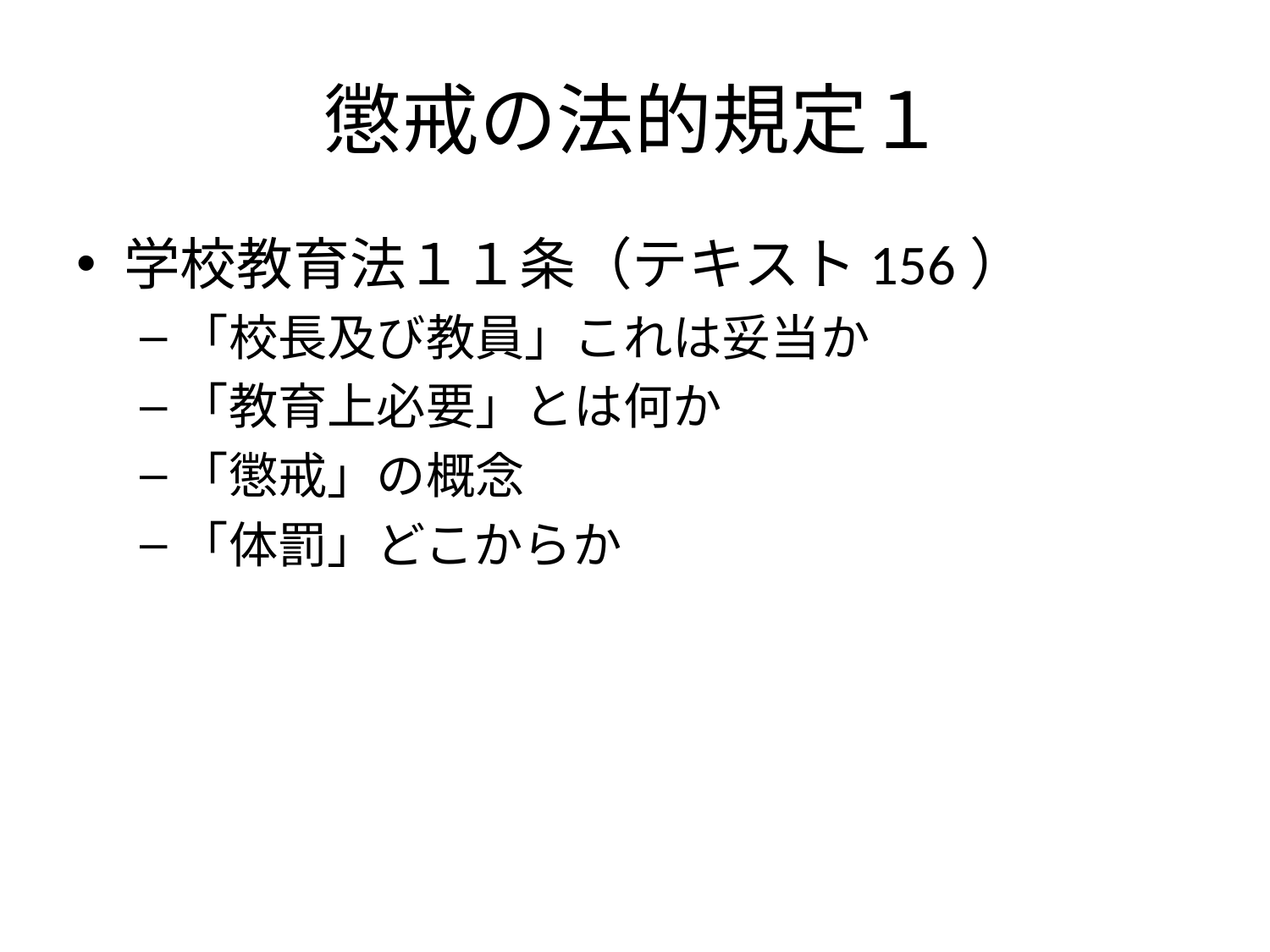

# 懲戒の法的規定１
学校教育法１１条（テキスト156）
「校長及び教員」これは妥当か
「教育上必要」とは何か
「懲戒」の概念
「体罰」どこからか